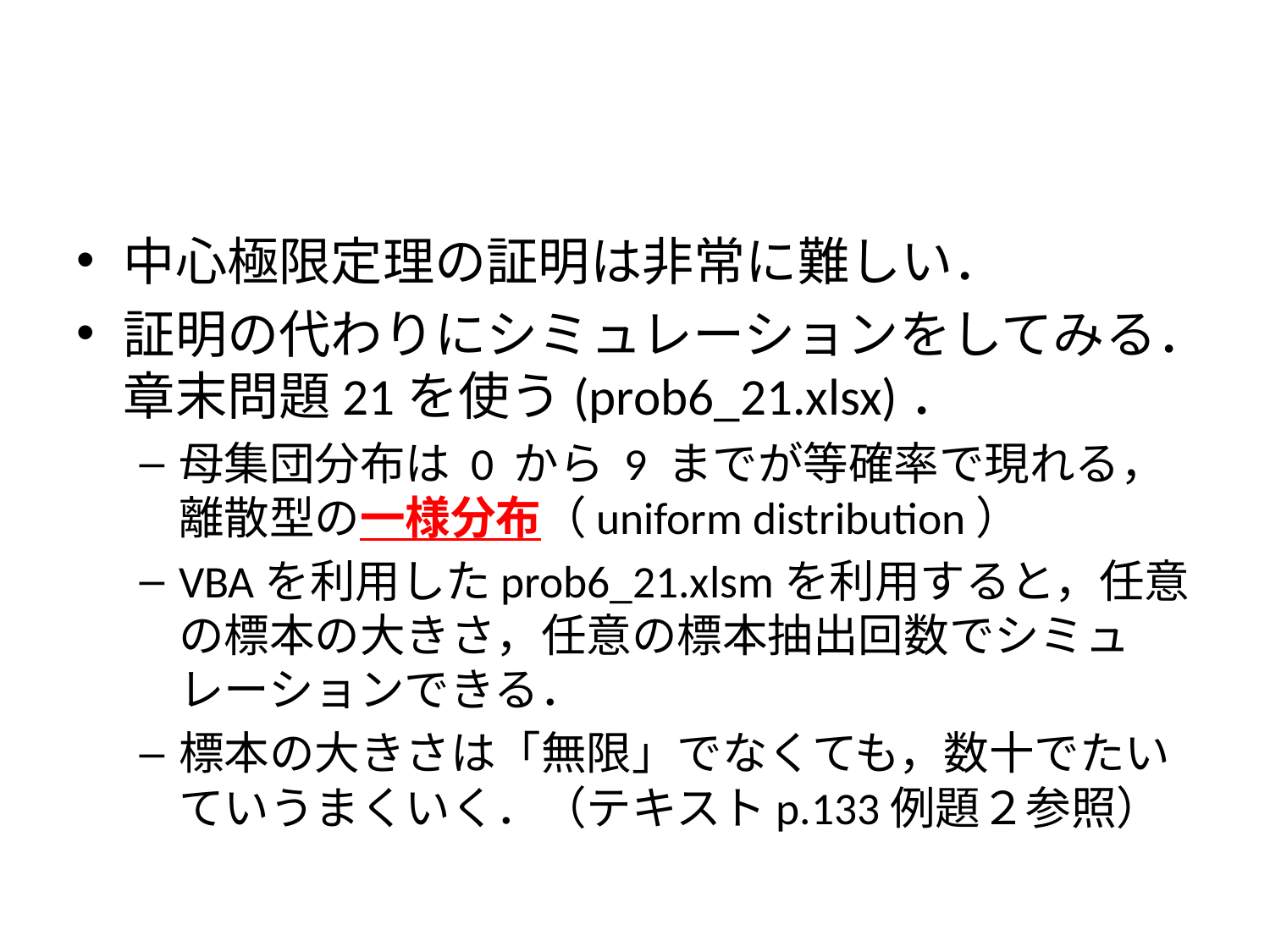

#
中心極限定理の証明は非常に難しい．
証明の代わりにシミュレーションをしてみる．章末問題21を使う(prob6_21.xlsx)．
母集団分布は 0 から 9 までが等確率で現れる，離散型の一様分布（uniform distribution）
VBAを利用したprob6_21.xlsmを利用すると，任意の標本の大きさ，任意の標本抽出回数でシミュレーションできる．
標本の大きさは「無限」でなくても，数十でたいていうまくいく．（テキストp.133例題２参照）